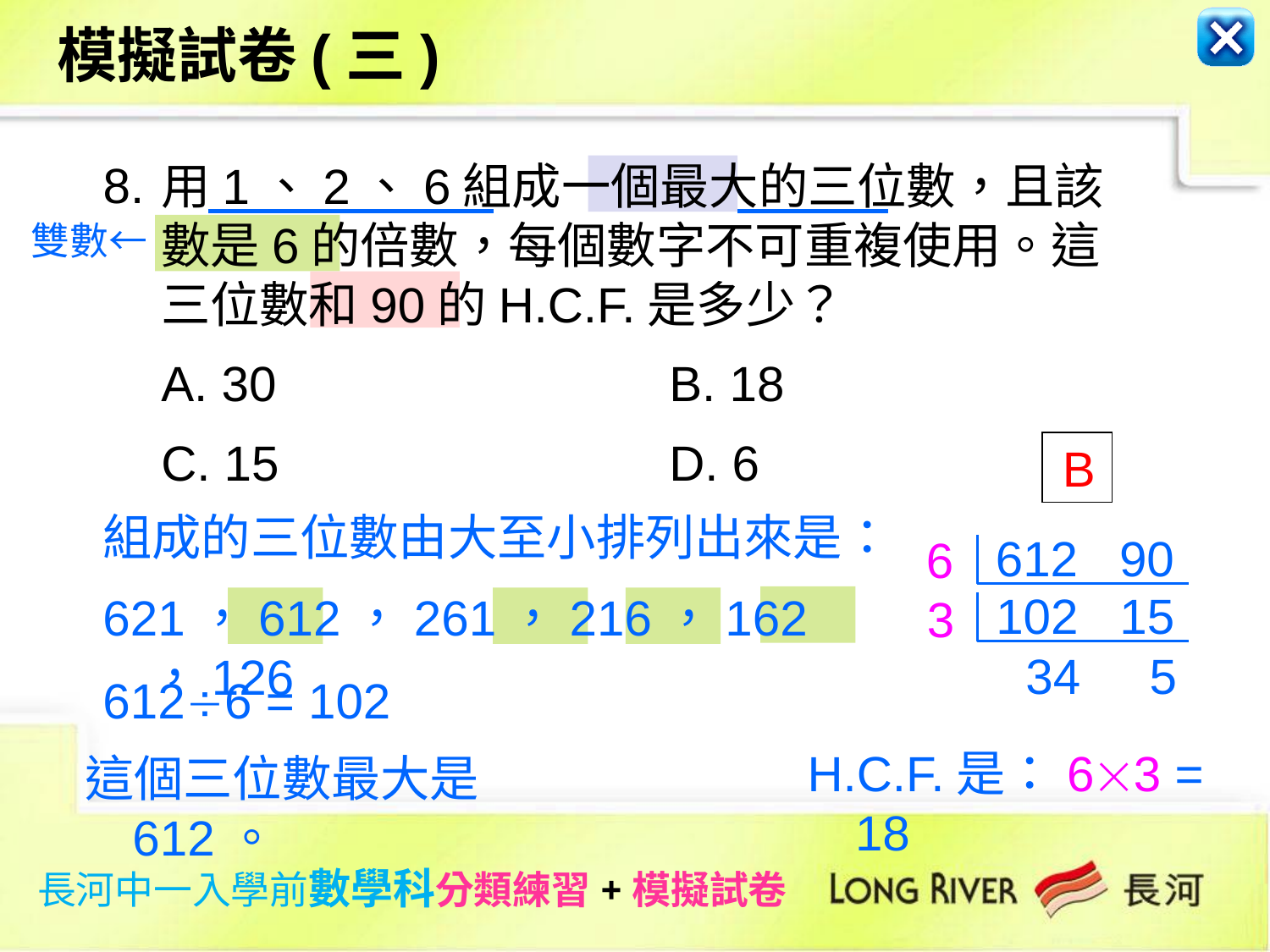

模擬試卷(三)
8.
用1、2、6組成一個最大的三位數，且該數是6的倍數，每個數字不可重複使用。這三位數和90的H.C.F.是多少？
A. 30               		B. 18
C. 15 		D. 6

雙數←

 B
組成的三位數由大至小排列出來是：
621，612，261，216，162，126
612   90
6

102   15
3

34     5
612÷6 = 102
H.C.F.是：6×3 = 18
這個三位數最大是612。